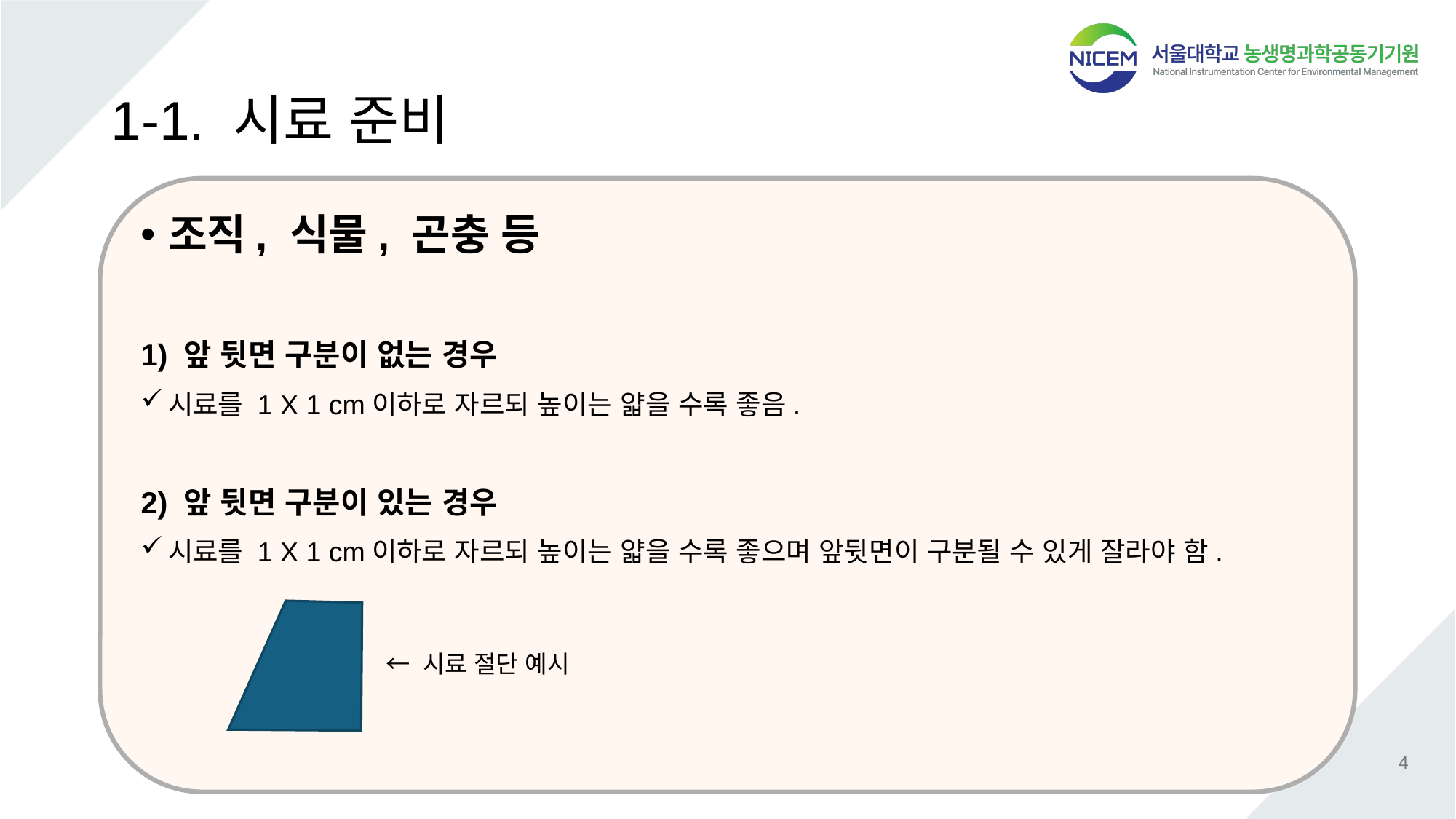

# 1-1. 시료 준비
조직, 식물, 곤충 등

1) 앞 뒷면 구분이 없는 경우
시료를 1 X 1 cm이하로 자르되 높이는 얇을 수록 좋음.

2) 앞 뒷면 구분이 있는 경우
시료를 1 X 1 cm이하로 자르되 높이는 얇을 수록 좋으며 앞뒷면이 구분될 수 있게 잘라야 함.

← 시료 절단 예시